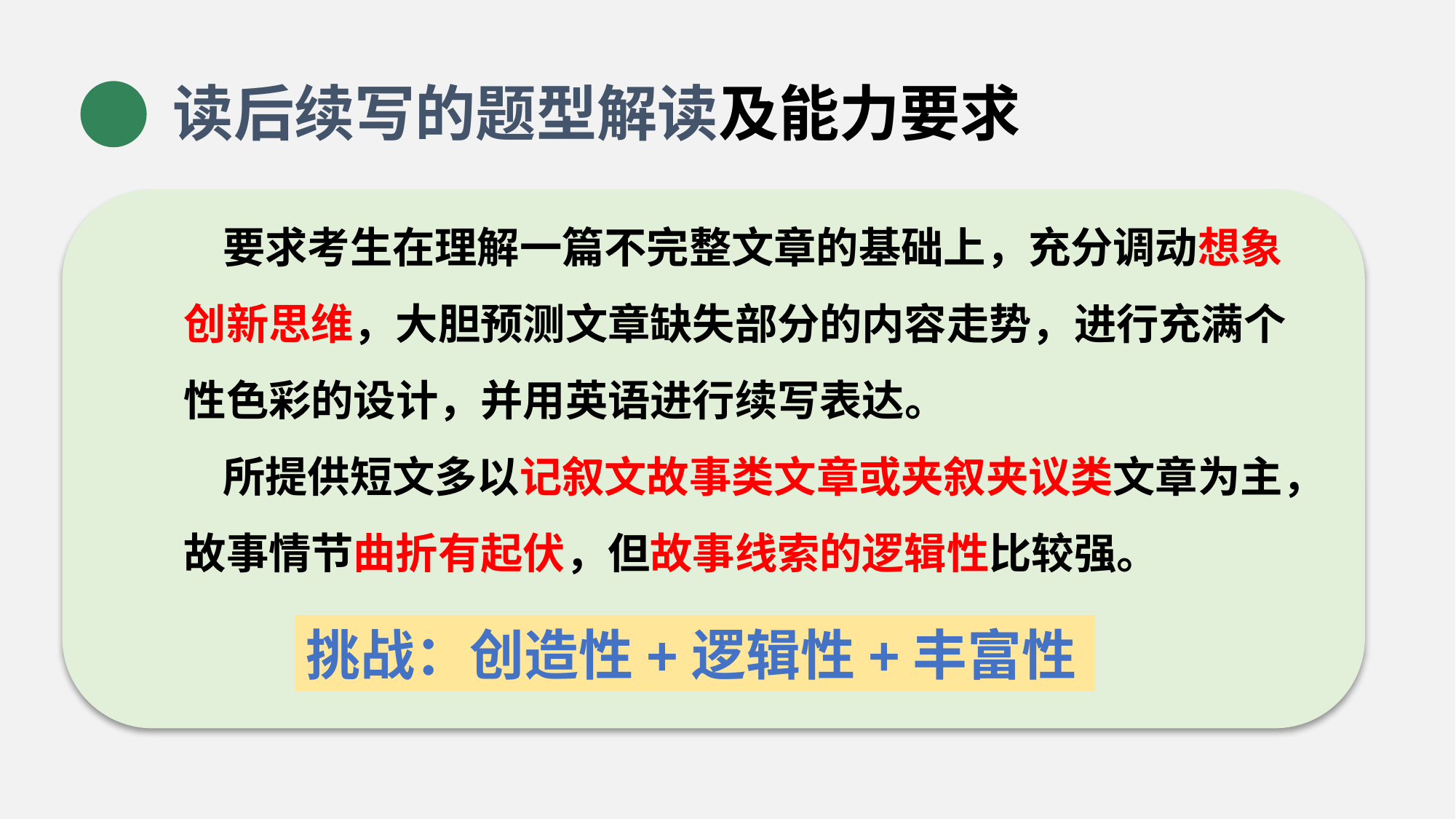

读后续写的题型解读及能力要求

   要求考生在理解一篇不完整文章的基础上，充分调动想象创新思维，大胆预测文章缺失部分的内容走势，进行充满个性色彩的设计，并用英语进行续写表达。
   所提供短文多以记叙文故事类文章或夹叙夹议类文章为主，故事情节曲折有起伏，但故事线索的逻辑性比较强。

挑战：创造性+逻辑性+丰富性